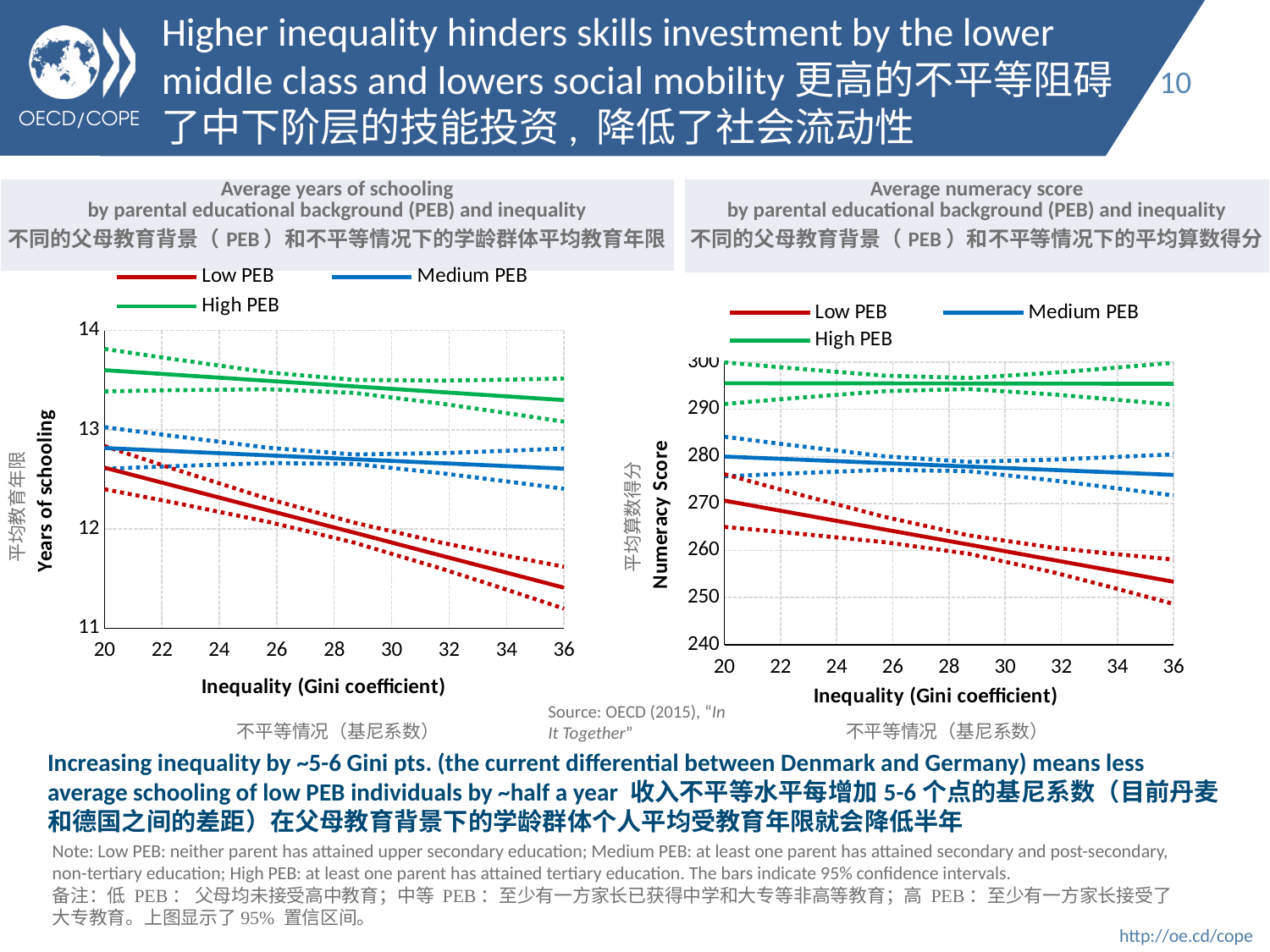

# Higher inequality hinders skills investment by the lower middle class and lowers social mobility更高的不平等阻碍了中下阶层的技能投资, 降低了社会流动性
| Average years of schooling by parental educational background (PEB) and inequality 不同的父母教育背景（PEB）和不平等情况下的学龄群体平均教育年限 |
| --- |
| Average numeracy score by parental educational background (PEB) and inequality 不同的父母教育背景（PEB）和不平等情况下的平均算数得分 |
| --- |

### Chart

| Category | 1st Quartile | Median | 3rd Quartile | Low PEB | Medium PEB | High PEB |  |  |  |  |  |  |
|---|---|---|---|---|---|---|---|---|---|---|---|---|

### Chart

| Category | 1st Quartile | Median | 3rd Quartile | Low PEB | Medium PEB | High PEB |  |  |  |  |  |  |
|---|---|---|---|---|---|---|---|---|---|---|---|---|
平均教育年限
平均算数得分
Source: OECD (2015), “In It Together”
不平等情况（基尼系数）
不平等情况（基尼系数）
Increasing inequality by ~5-6 Gini pts. (the current differential between Denmark and Germany) means less  average schooling of low PEB individuals by ~half a year 收入不平等水平每增加5-6个点的基尼系数（目前丹麦和德国之间的差距）在父母教育背景下的学龄群体个人平均受教育年限就会降低半年

Note: Low PEB: neither parent has attained upper secondary education; Medium PEB: at least one parent has attained secondary and post-secondary, non-tertiary education; High PEB: at least one parent has attained tertiary education. The bars indicate 95% confidence intervals.
备注：低 PEB： 父母均未接受高中教育；中等 PEB：至少有一方家长已获得中学和大专等非高等教育；高 PEB：至少有一方家长接受了大专教育。上图显示了95% 置信区间。